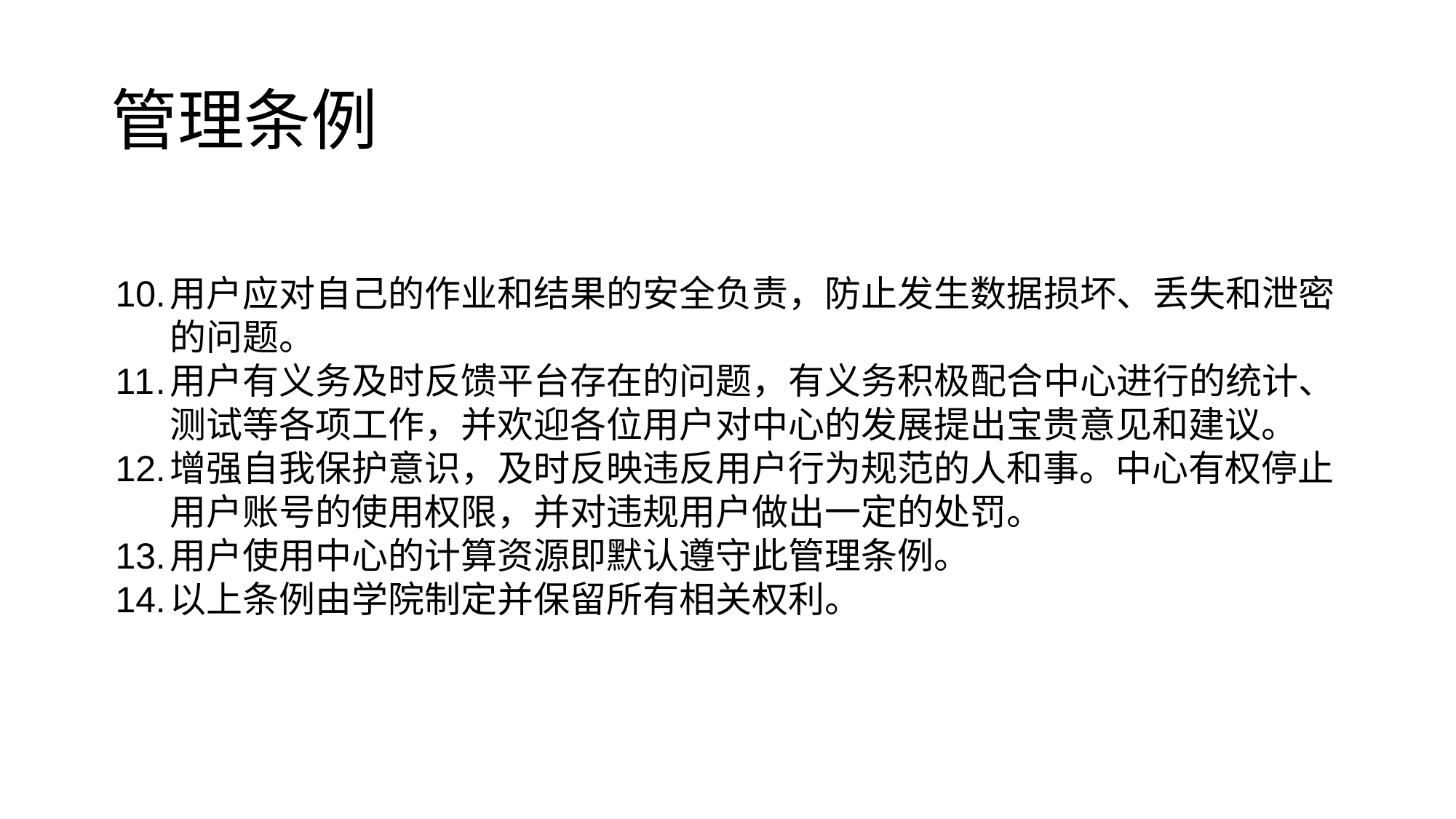

# 管理条例
用户应对自己的作业和结果的安全负责，防止发生数据损坏、丢失和泄密的问题。
用户有义务及时反馈平台存在的问题，有义务积极配合中心进行的统计、测试等各项工作，并欢迎各位用户对中心的发展提出宝贵意见和建议。
增强自我保护意识，及时反映违反用户行为规范的人和事。中心有权停止用户账号的使用权限，并对违规用户做出一定的处罚。
用户使用中心的计算资源即默认遵守此管理条例。
以上条例由学院制定并保留所有相关权利。